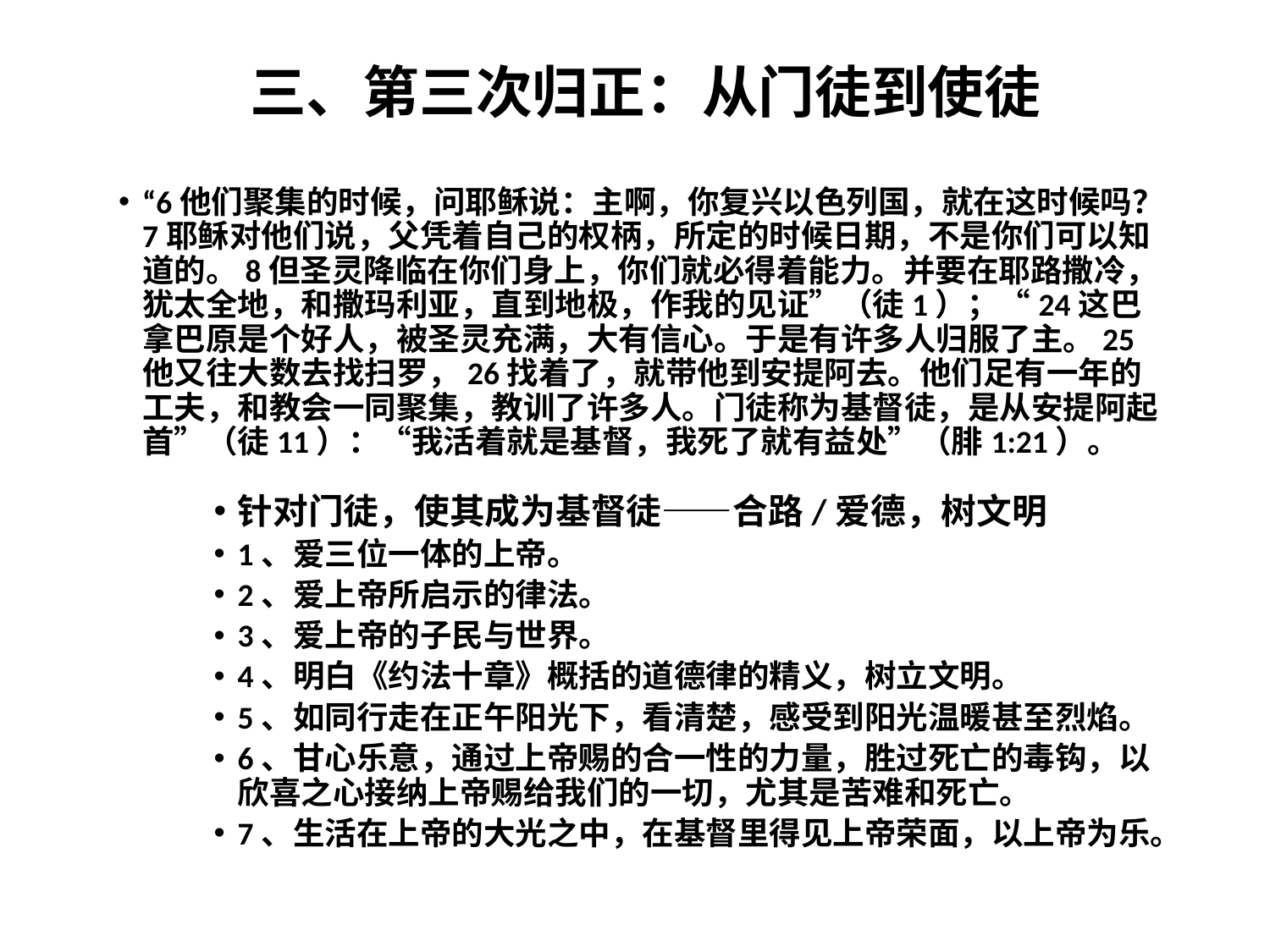

# 三、第三次归正：从门徒到使徒
“6他们聚集的时候，问耶稣说：主啊，你复兴以色列国，就在这时候吗？7耶稣对他们说，父凭着自己的权柄，所定的时候日期，不是你们可以知道的。8但圣灵降临在你们身上，你们就必得着能力。并要在耶路撒冷，犹太全地，和撒玛利亚，直到地极，作我的见证”（徒1）；“24这巴拿巴原是个好人，被圣灵充满，大有信心。于是有许多人归服了主。25他又往大数去找扫罗，26找着了，就带他到安提阿去。他们足有一年的工夫，和教会一同聚集，教训了许多人。门徒称为基督徒，是从安提阿起首”（徒11）：“我活着就是基督，我死了就有益处”（腓1:21）。

针对门徒，使其成为基督徒——合路/爱德，树文明
1、爱三位一体的上帝。
2、爱上帝所启示的律法。
3、爱上帝的子民与世界。
4、明白《约法十章》概括的道德律的精义，树立文明。
5、如同行走在正午阳光下，看清楚，感受到阳光温暖甚至烈焰。
6、甘心乐意，通过上帝赐的合一性的力量，胜过死亡的毒钩，以欣喜之心接纳上帝赐给我们的一切，尤其是苦难和死亡。
7、生活在上帝的大光之中，在基督里得见上帝荣面，以上帝为乐。